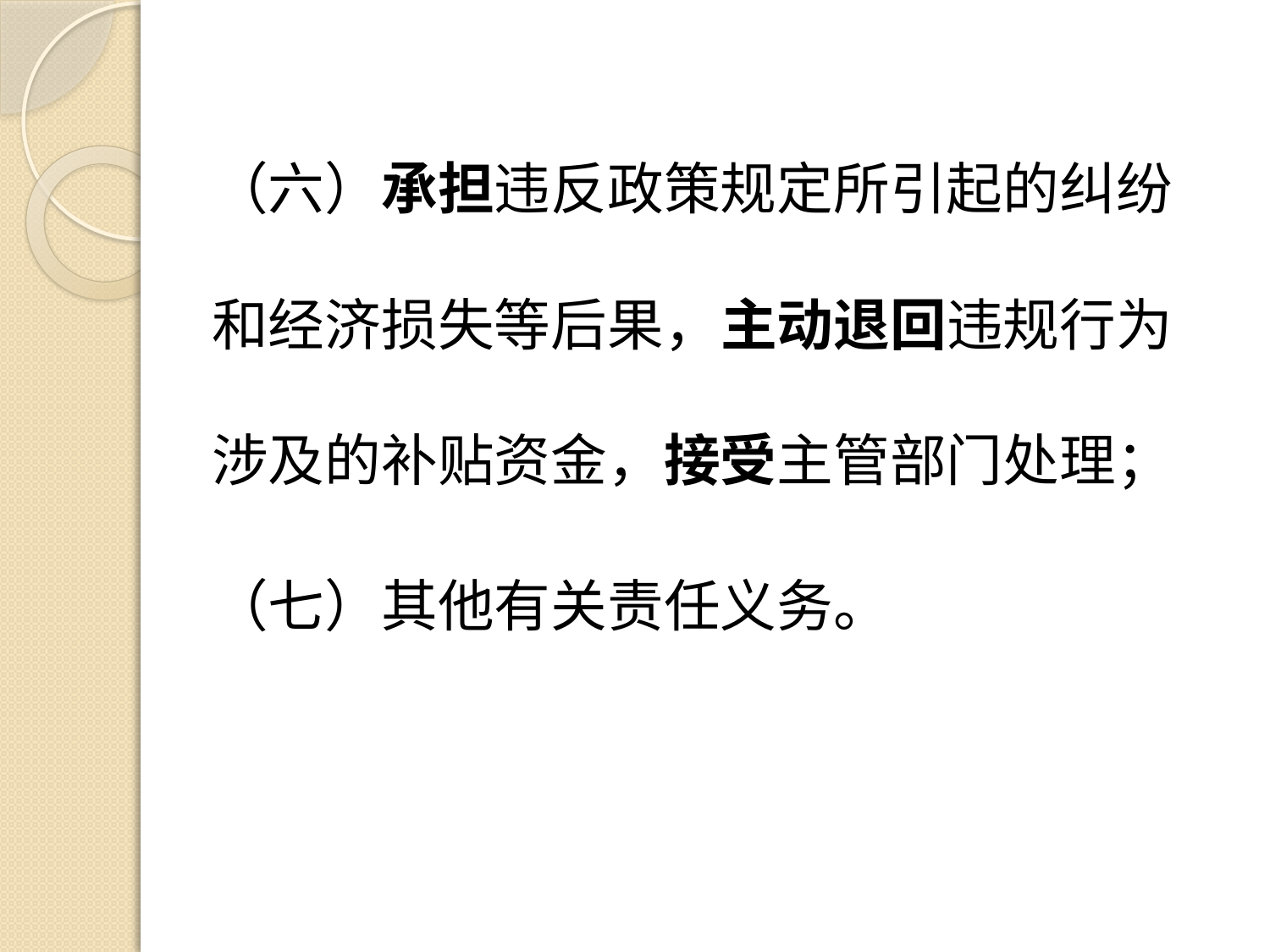

（六）承担违反政策规定所引起的纠纷和经济损失等后果，主动退回违规行为涉及的补贴资金，接受主管部门处理；
（七）其他有关责任义务。